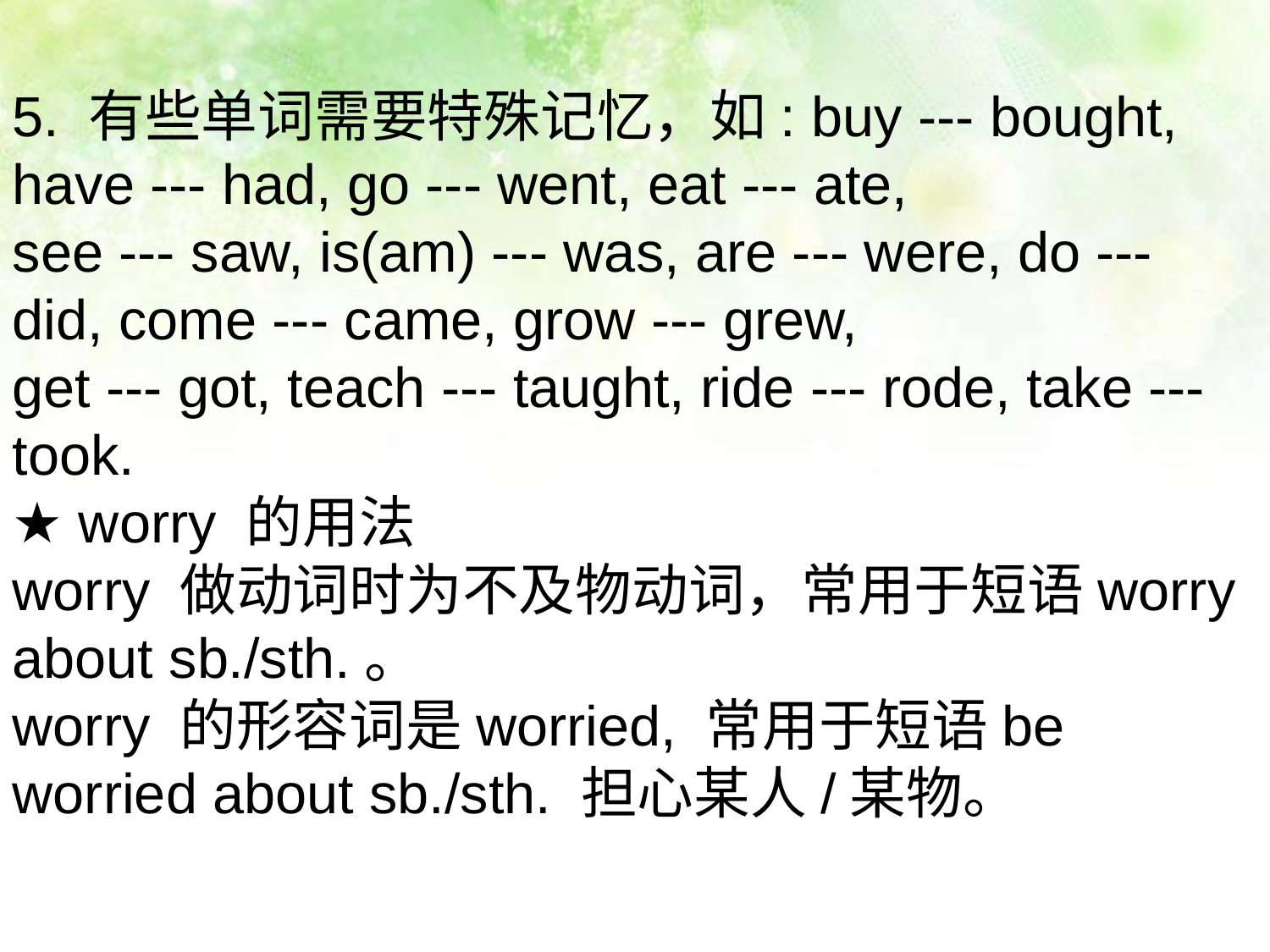

5. 有些单词需要特殊记忆，如: buy --- bought, have --- had, go --- went, eat --- ate,
see --- saw, is(am) --- was, are --- were, do --- did, come --- came, grow --- grew,
get --- got, teach --- taught, ride --- rode, take --- took.
★ worry 的用法
worry 做动词时为不及物动词，常用于短语worry about sb./sth.。
worry 的形容词是worried, 常用于短语be worried about sb./sth. 担心某人/某物。